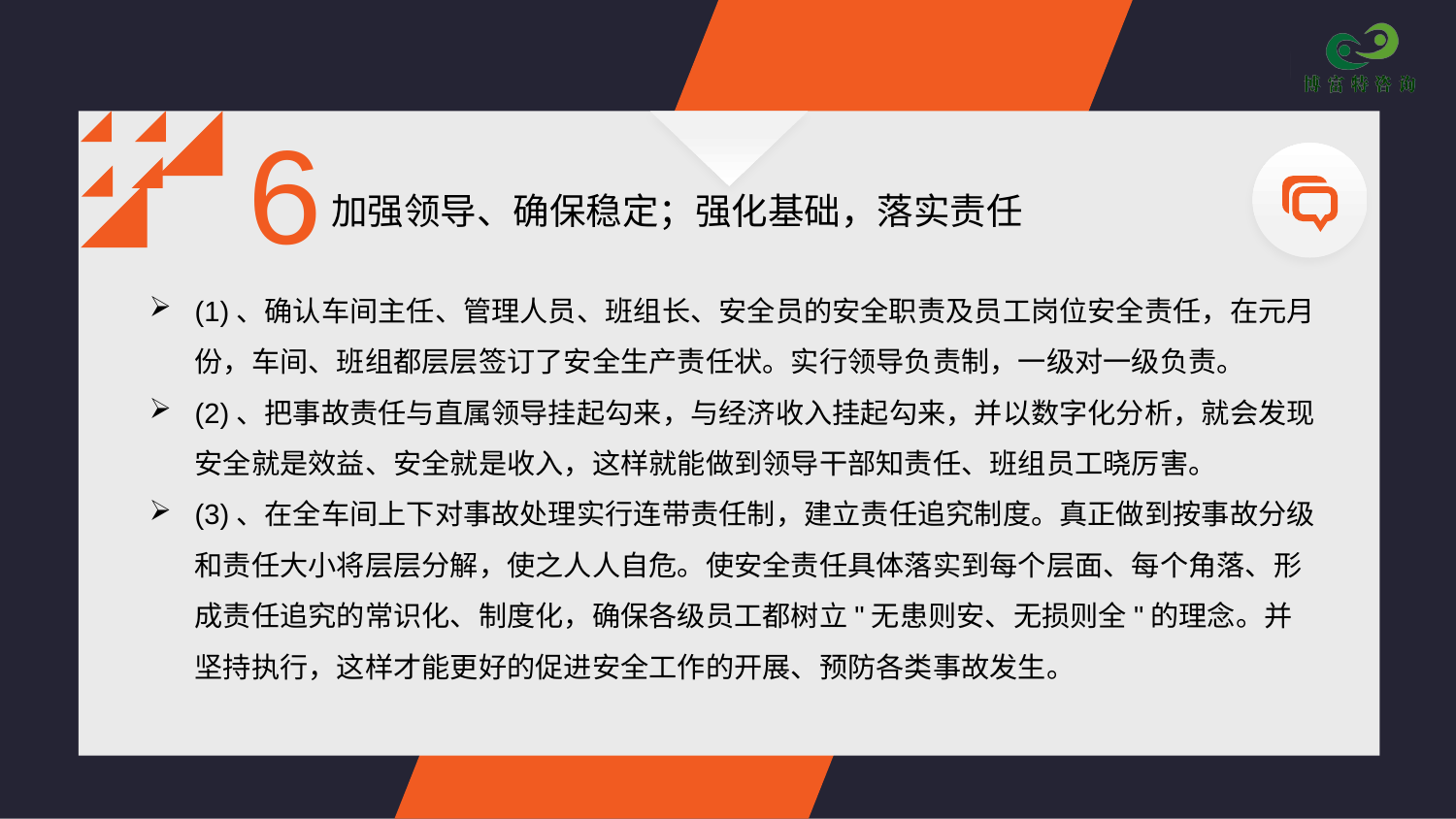

6

加强领导、确保稳定；强化基础，落实责任
(1)、确认车间主任、管理人员、班组长、安全员的安全职责及员工岗位安全责任，在元月份，车间、班组都层层签订了安全生产责任状。实行领导负责制，一级对一级负责。
(2)、把事故责任与直属领导挂起勾来，与经济收入挂起勾来，并以数字化分析，就会发现安全就是效益、安全就是收入，这样就能做到领导干部知责任、班组员工晓厉害。
(3)、在全车间上下对事故处理实行连带责任制，建立责任追究制度。真正做到按事故分级和责任大小将层层分解，使之人人自危。使安全责任具体落实到每个层面、每个角落、形成责任追究的常识化、制度化，确保各级员工都树立"无患则安、无损则全"的理念。并坚持执行，这样才能更好的促进安全工作的开展、预防各类事故发生。